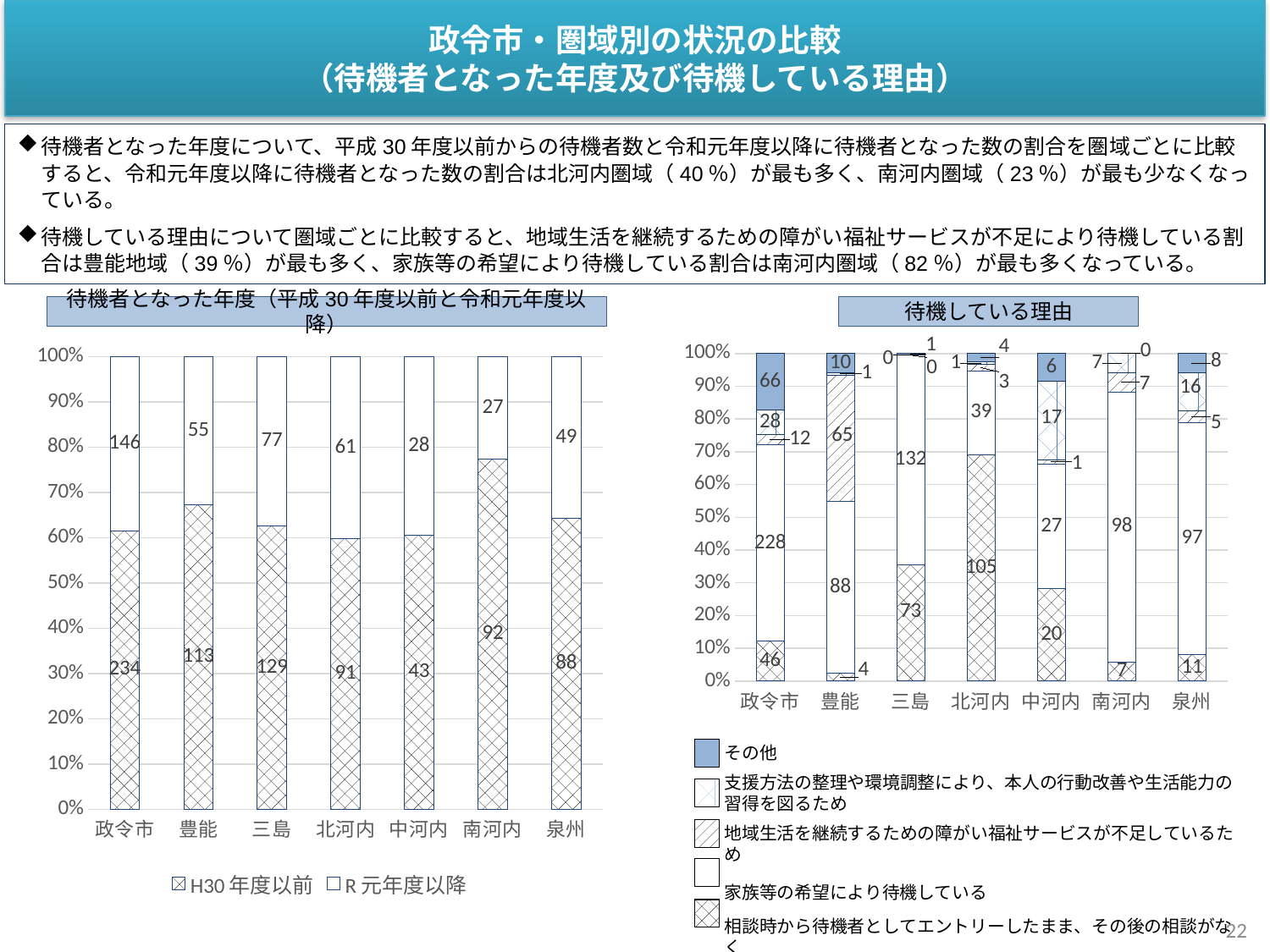

政令市・圏域別の状況の比較
（待機者となった年度及び待機している理由）
待機者となった年度について、平成30年度以前からの待機者数と令和元年度以降に待機者となった数の割合を圏域ごとに比較すると、令和元年度以降に待機者となった数の割合は北河内圏域（40％）が最も多く、南河内圏域（23％）が最も少なくなっている。
待機している理由について圏域ごとに比較すると、地域生活を継続するための障がい福祉サービスが不足により待機している割合は豊能地域（39％）が最も多く、家族等の希望により待機している割合は南河内圏域（82％）が最も多くなっている。
待機者となった年度（平成30年度以前と令和元年度以降）
待機している理由

### Chart

| Category | 相談時から待機者としてエントリーしたまま、その後の相談がなく現時点で待機する理由は不明 | 家族等の希望により待機している | 地域生活を継続するための障がい福祉サービスが不足しているため | 支援方法の整理や環境調整により、本人の行動改善や生活能力の習得を図るため | その他 |
|---|---|---|---|---|---|
| 政令市 | 46.0 | 228.0 | 12.0 | 28.0 | 66.0 |
| 豊能 | 4.0 | 88.0 | 65.0 | 1.0 | 10.0 |
| 三島 | 73.0 | 132.0 | 0.0 | 0.0 | 1.0 |
| 北河内 | 105.0 | 39.0 | 3.0 | 1.0 | 4.0 |
| 中河内 | 20.0 | 27.0 | 1.0 | 17.0 | 6.0 |
| 南河内 | 7.0 | 98.0 | 7.0 | 7.0 | 0.0 |
| 泉州 | 11.0 | 97.0 | 5.0 | 16.0 | 8.0 |

### Chart

| Category | H30年度以前 | R元年度以降 |
|---|---|---|
| 政令市 | 234.0 | 146.0 |
| 豊能 | 113.0 | 55.0 |
| 三島 | 129.0 | 77.0 |
| 北河内 | 91.0 | 61.0 |
| 中河内 | 43.0 | 28.0 |
| 南河内 | 92.0 | 27.0 |
| 泉州 | 88.0 | 49.0 |
その他

支援方法の整理や環境調整により、本人の行動改善や生活能力の
習得を図るため

地域生活を継続するための障がい福祉サービスが不足しているため

家族等の希望により待機している

相談時から待機者としてエントリーしたまま、その後の相談がなく
現時点で待機する理由は不明

22